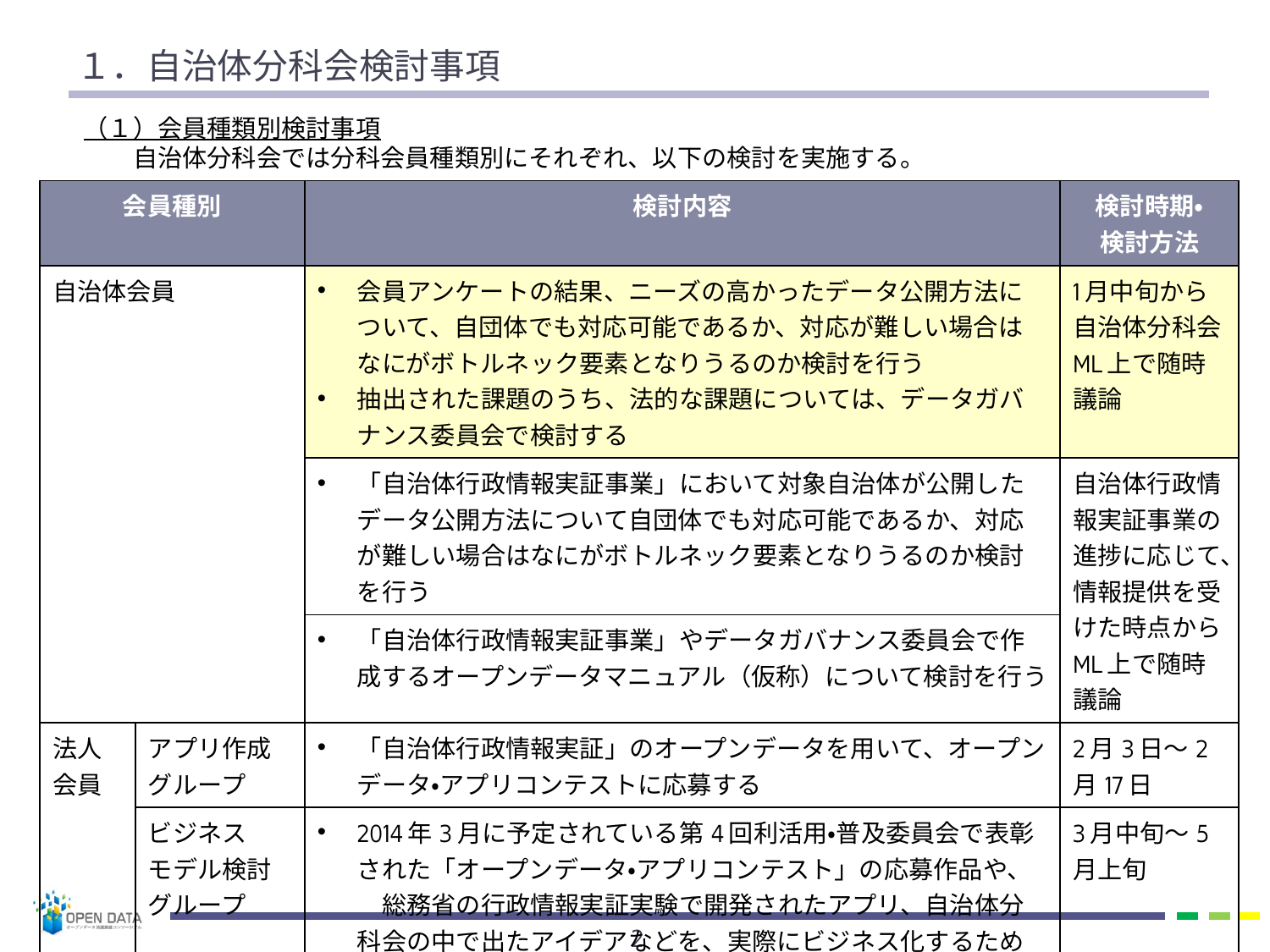

# １．自治体分科会検討事項
（１）会員種類別検討事項
　　自治体分科会では分科会員種類別にそれぞれ、以下の検討を実施する。
| 会員種別 |  | 検討内容 | 検討時期・ 検討方法 |
| --- | --- | --- | --- |
| 自治体会員 |  | 会員アンケートの結果、ニーズの高かったデータ公開方法について、自団体でも対応可能であるか、対応が難しい場合はなにがボトルネック要素となりうるのか検討を行う 抽出された課題のうち、法的な課題については、データガバナンス委員会で検討する | 1月中旬から自治体分科会ML上で随時議論 |
|  |  | 「自治体行政情報実証事業」において対象自治体が公開したデータ公開方法について自団体でも対応可能であるか、対応が難しい場合はなにがボトルネック要素となりうるのか検討を行う | 自治体行政情報実証事業の進捗に応じて、情報提供を受けた時点からML上で随時議論 |
|  |  | 「自治体行政情報実証事業」やデータガバナンス委員会で作成するオープンデータマニュアル（仮称）について検討を行う |  |
| 法人会員 | アプリ作成 グループ | 「自治体行政情報実証」のオープンデータを用いて、オープンデータ・アプリコンテストに応募する | 2月3日～2月17日 |
|  | ビジネス モデル検討グループ | 2014年3月に予定されている第4回利活用・普及委員会で表彰された「オープンデータ・アプリコンテスト」の応募作品や、　総務省の行政情報実証実験で開発されたアプリ、自治体分科会の中で出たアイデアなどを、実際にビジネス化するための検討を行う。検討結果はビジネスモデル計画書としてとりまとめ、コンソーシアムHP上で提出・公開していただく。 | 3月中旬～5月上旬 |
2